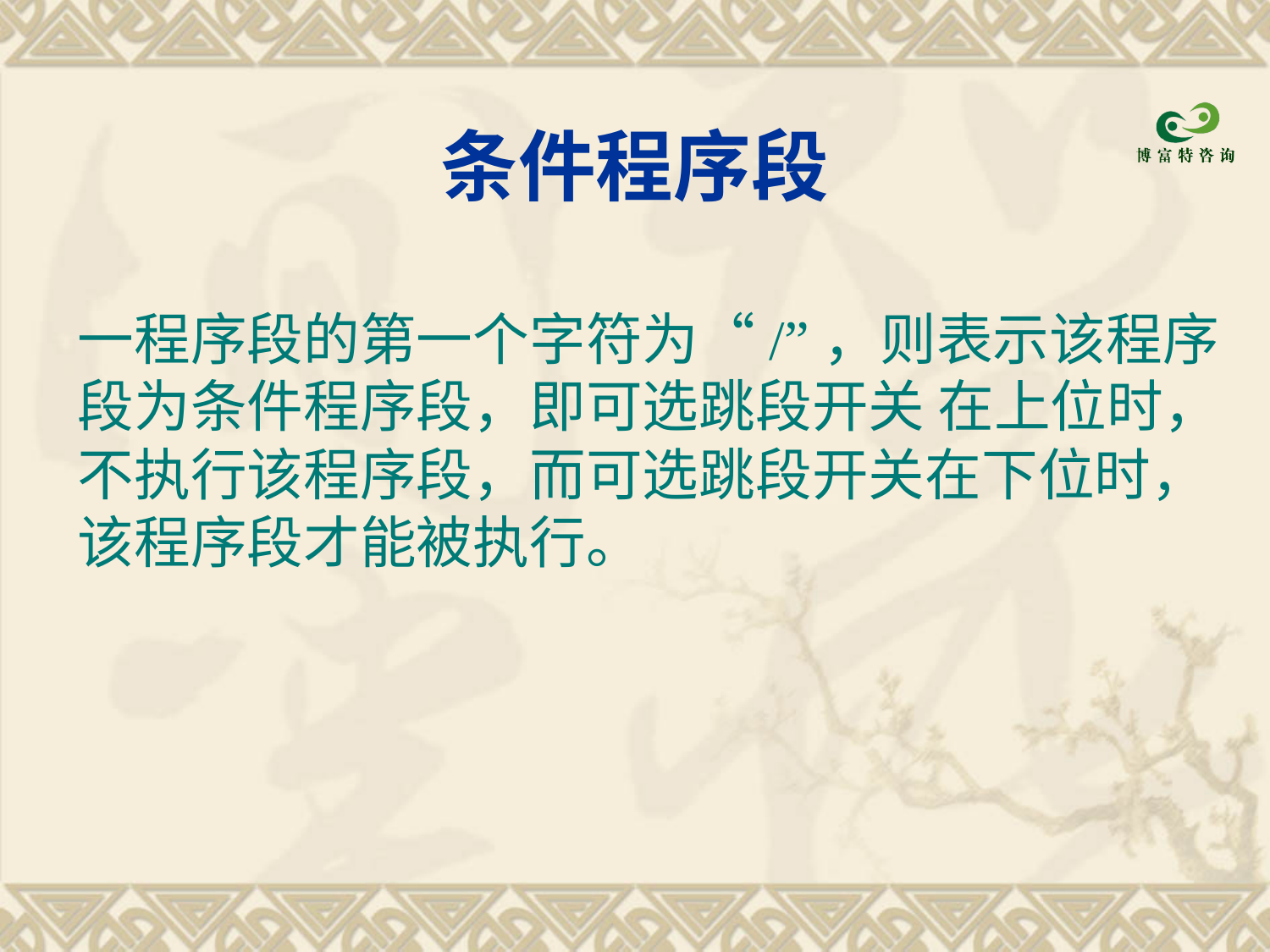

# 条件程序段
一程序段的第一个字符为“/”，则表示该程序段为条件程序段，即可选跳段开关 在上位时，不执行该程序段，而可选跳段开关在下位时，该程序段才能被执行。